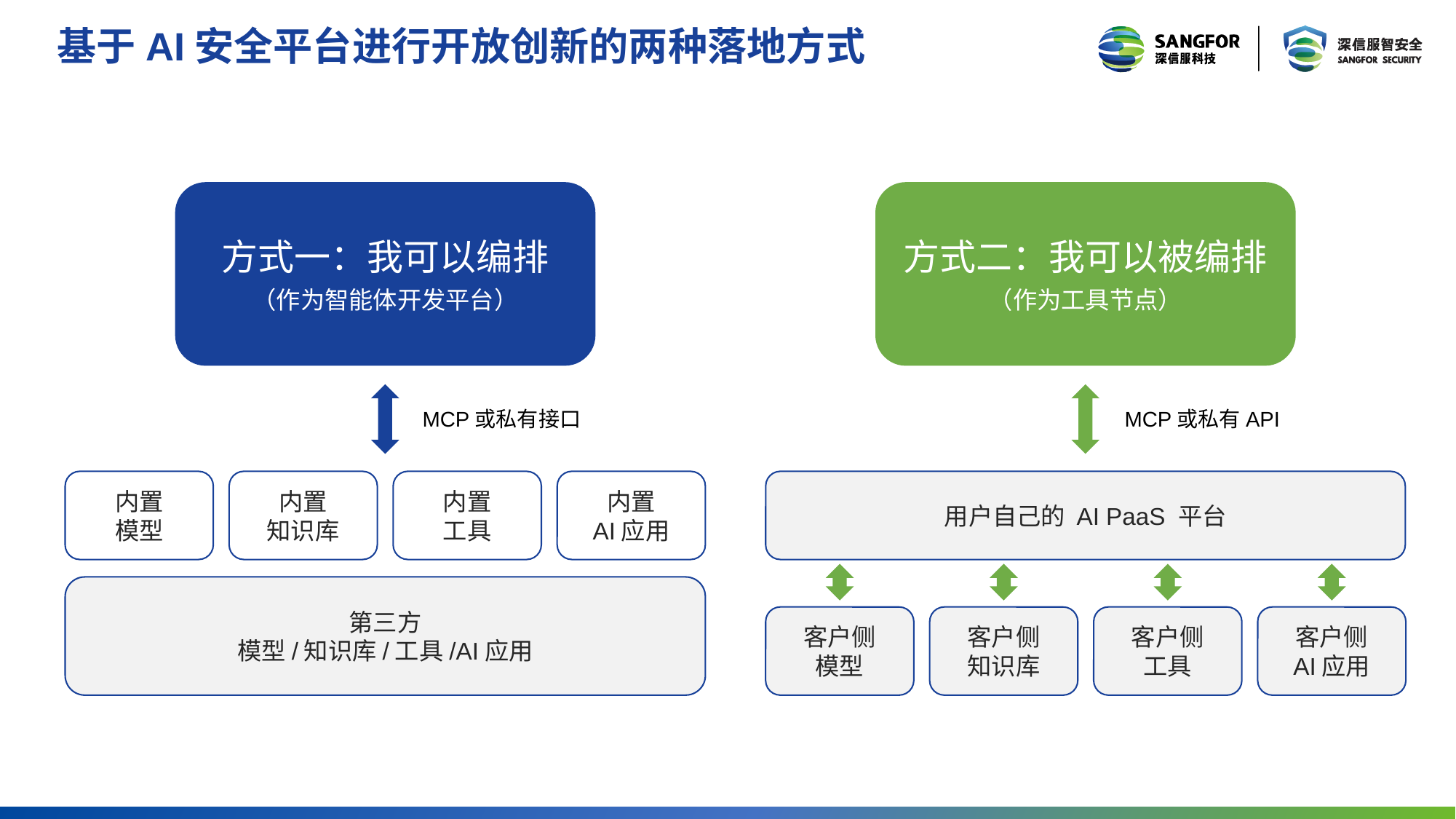

基于AI安全平台进行开放创新的两种落地方式
方式一：我可以编排
（作为智能体开发平台）
方式二：我可以被编排
（作为工具节点）

MCP或私有接口
MCP或私有API
内置
模型
内置
知识库
内置
工具
内置
AI应用
用户自己的 AI PaaS 平台

第三方
模型/知识库/工具/AI应用
客户侧
模型
客户侧
知识库
客户侧
工具
客户侧
AI应用